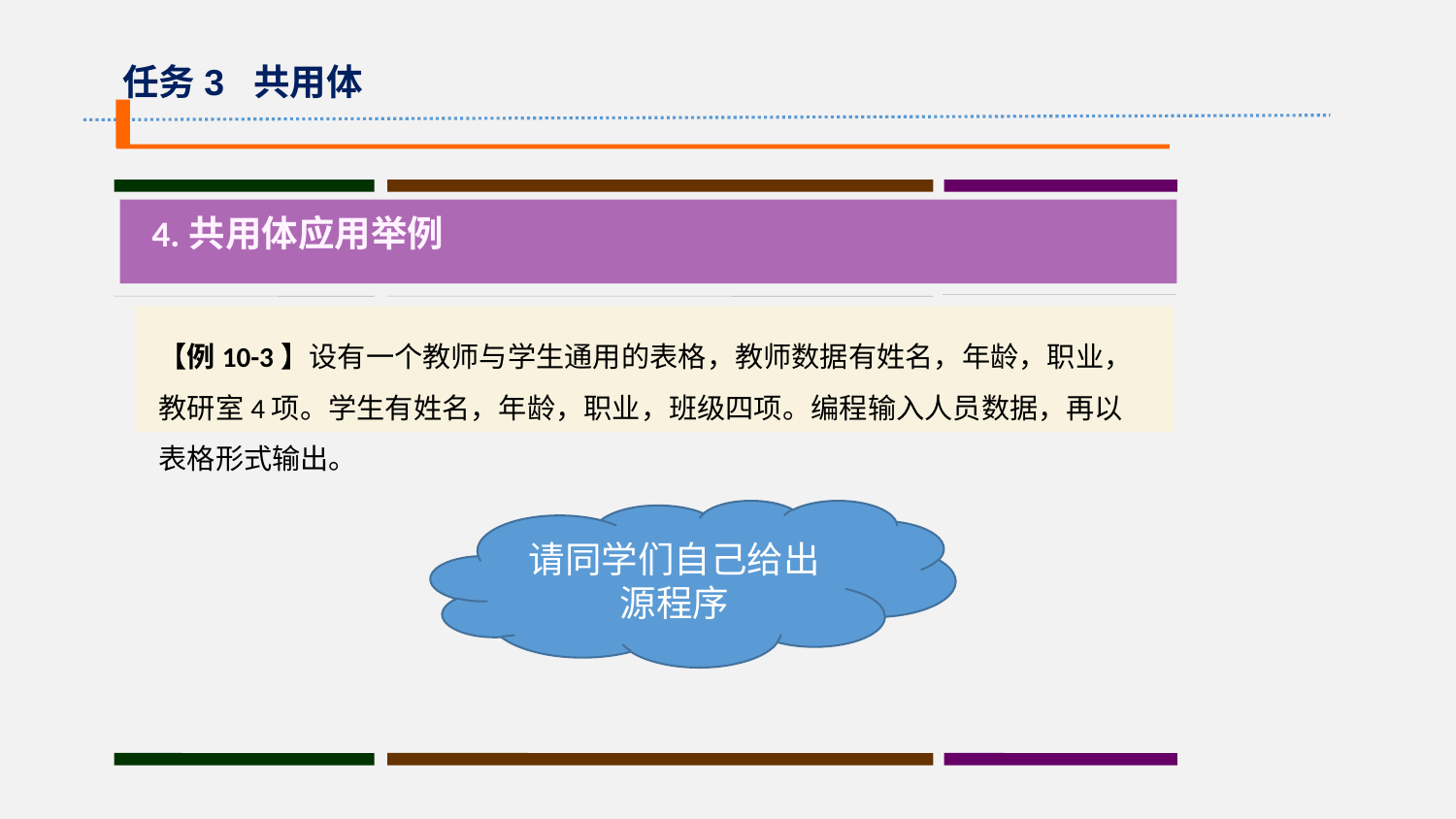

任务3  共用体

 4.共用体应用举例

【例10-3】设有一个教师与学生通用的表格，教师数据有姓名，年龄，职业，教研室4项。学生有姓名，年龄，职业，班级四项。编程输入人员数据，再以表格形式输出。

请同学们自己给出源程序